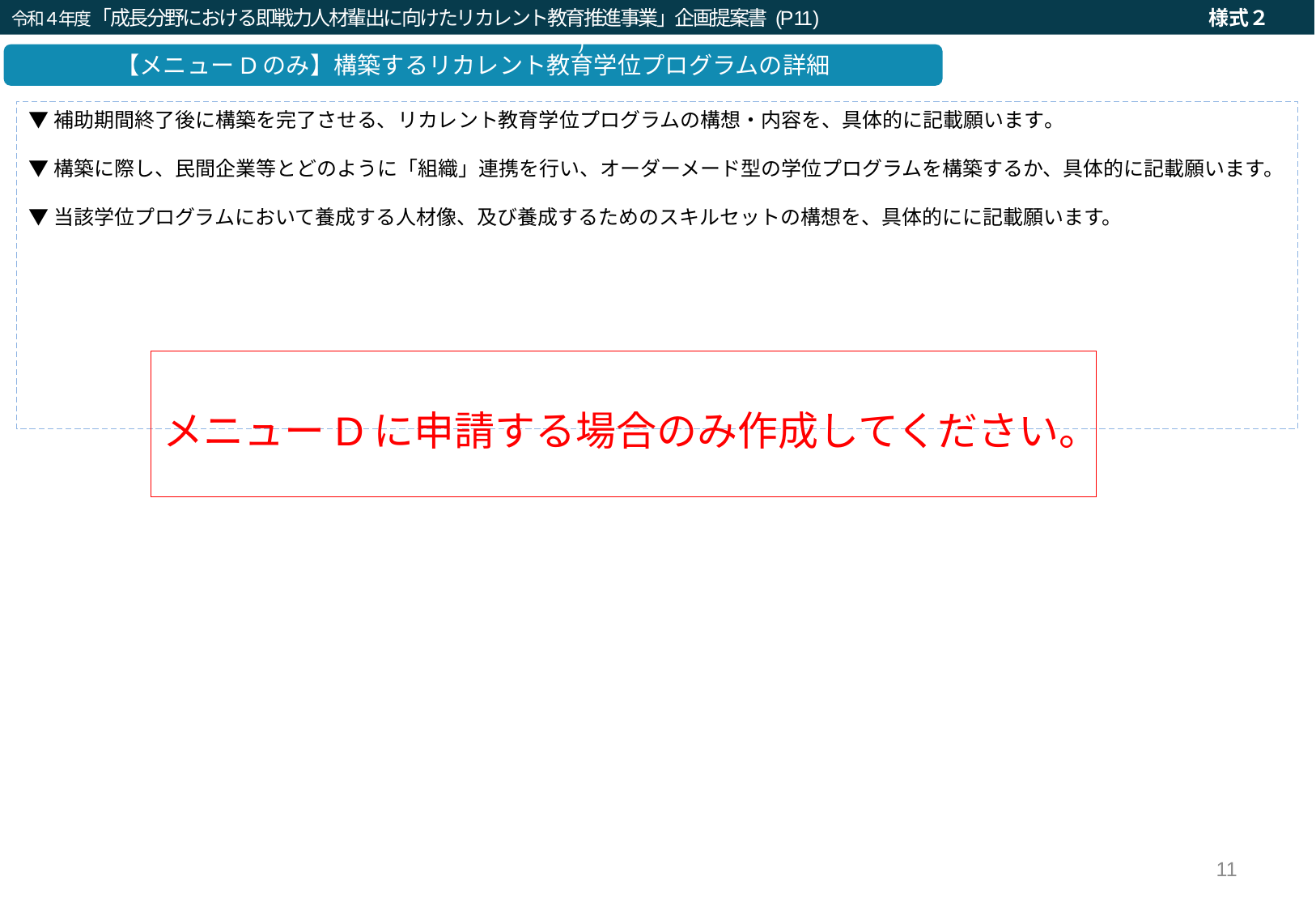

令和４年度「成長分野における即戦力人材輩出に向けたリカレント教育推進事業」企画提案書 (P11)　　　　　　　　　　　　　　　　　　　　　様式２
令和２年度「就職・転職支援のための大学リカレント教育推進事業（就職・転職支援のためのリカレント教育プログラムの開発・実施）」企画提案書（a：求職支援）(P11)
【メニューDのみ】構築するリカレント教育学位プログラムの詳細
▼補助期間終了後に構築を完了させる、リカレント教育学位プログラムの構想・内容を、具体的に記載願います。

▼構築に際し、民間企業等とどのように「組織」連携を行い、オーダーメード型の学位プログラムを構築するか、具体的に記載願います。

▼当該学位プログラムにおいて養成する人材像、及び養成するためのスキルセットの構想を、具体的にに記載願います。

メニューDに申請する場合のみ作成してください。

11